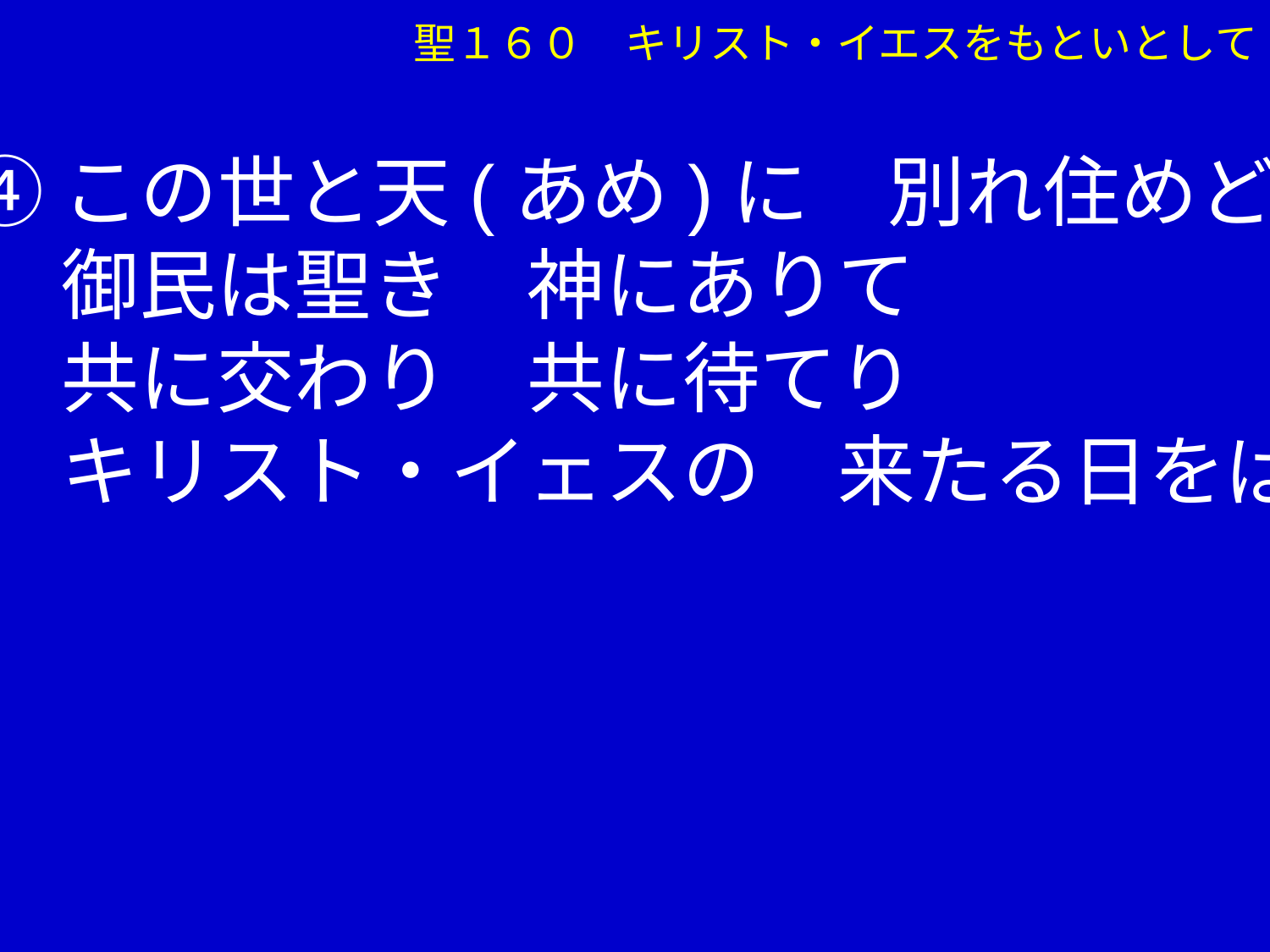

聖１６０　キリスト・イエスをもといとして
④この世と天(あめ)に　別れ住めど
　 御民は聖き　神にありて
　 共に交わり　共に待てり
　 キリスト・イェスの　来たる日をば